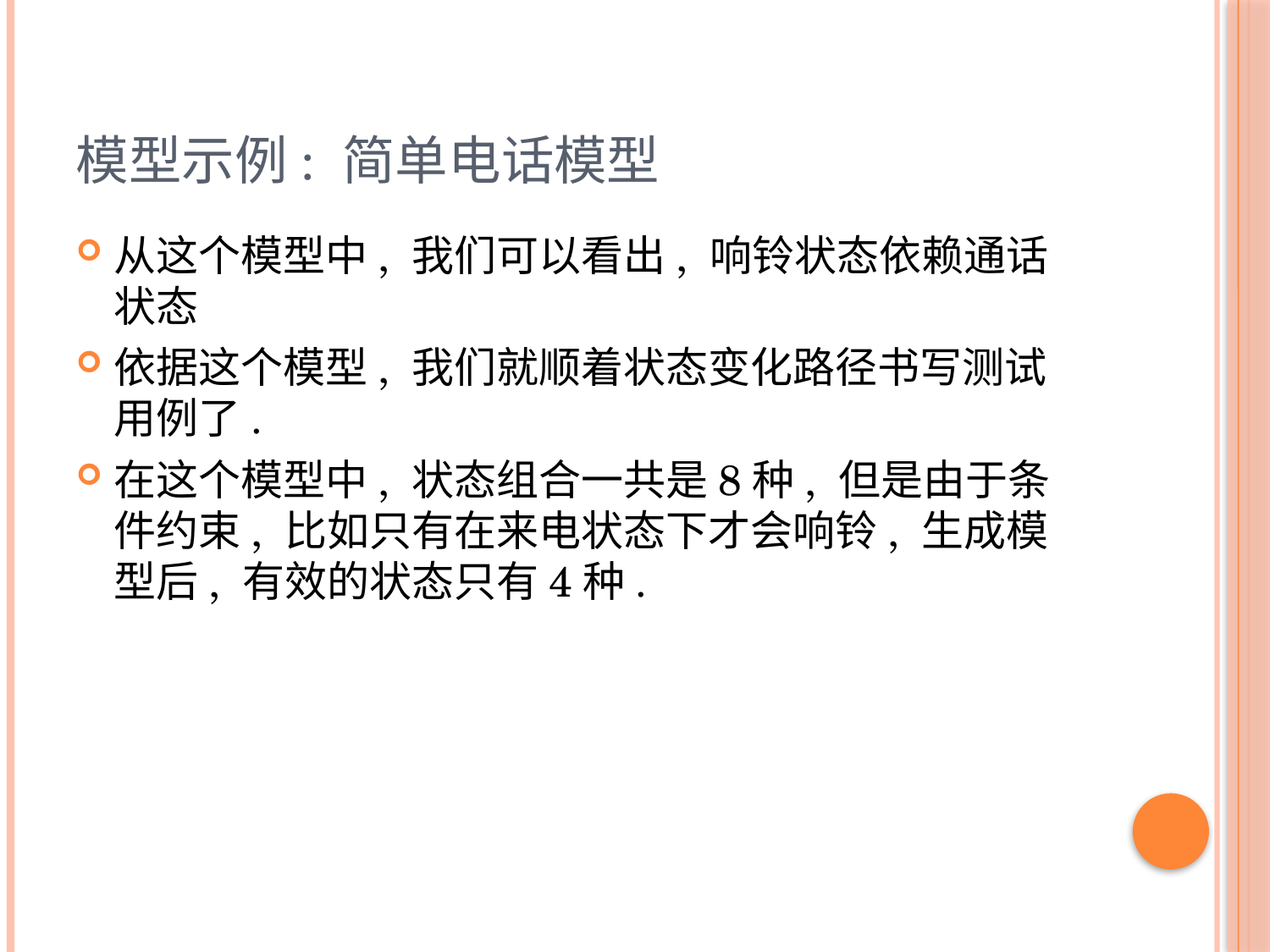

# 模型示例: 简单电话模型
从这个模型中, 我们可以看出, 响铃状态依赖通话状态
依据这个模型, 我们就顺着状态变化路径书写测试用例了.
在这个模型中, 状态组合一共是8种, 但是由于条件约束, 比如只有在来电状态下才会响铃, 生成模型后, 有效的状态只有4种.